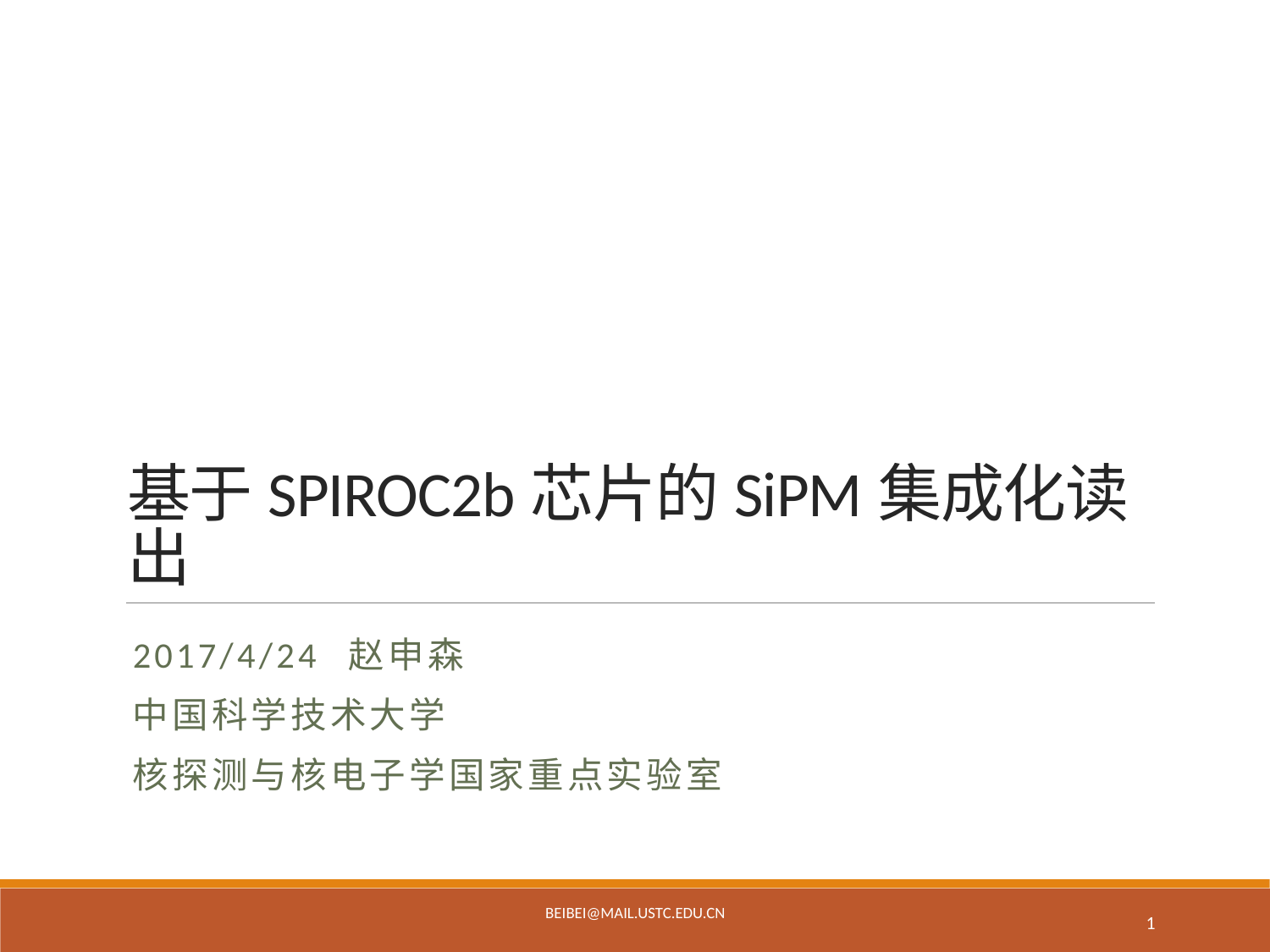

# 基于SPIROC2b芯片的SiPM集成化读出
2017/4/24	赵申森
中国科学技术大学
核探测与核电子学国家重点实验室

BEIBEI@MAIL.USTC.EDU.CN

1